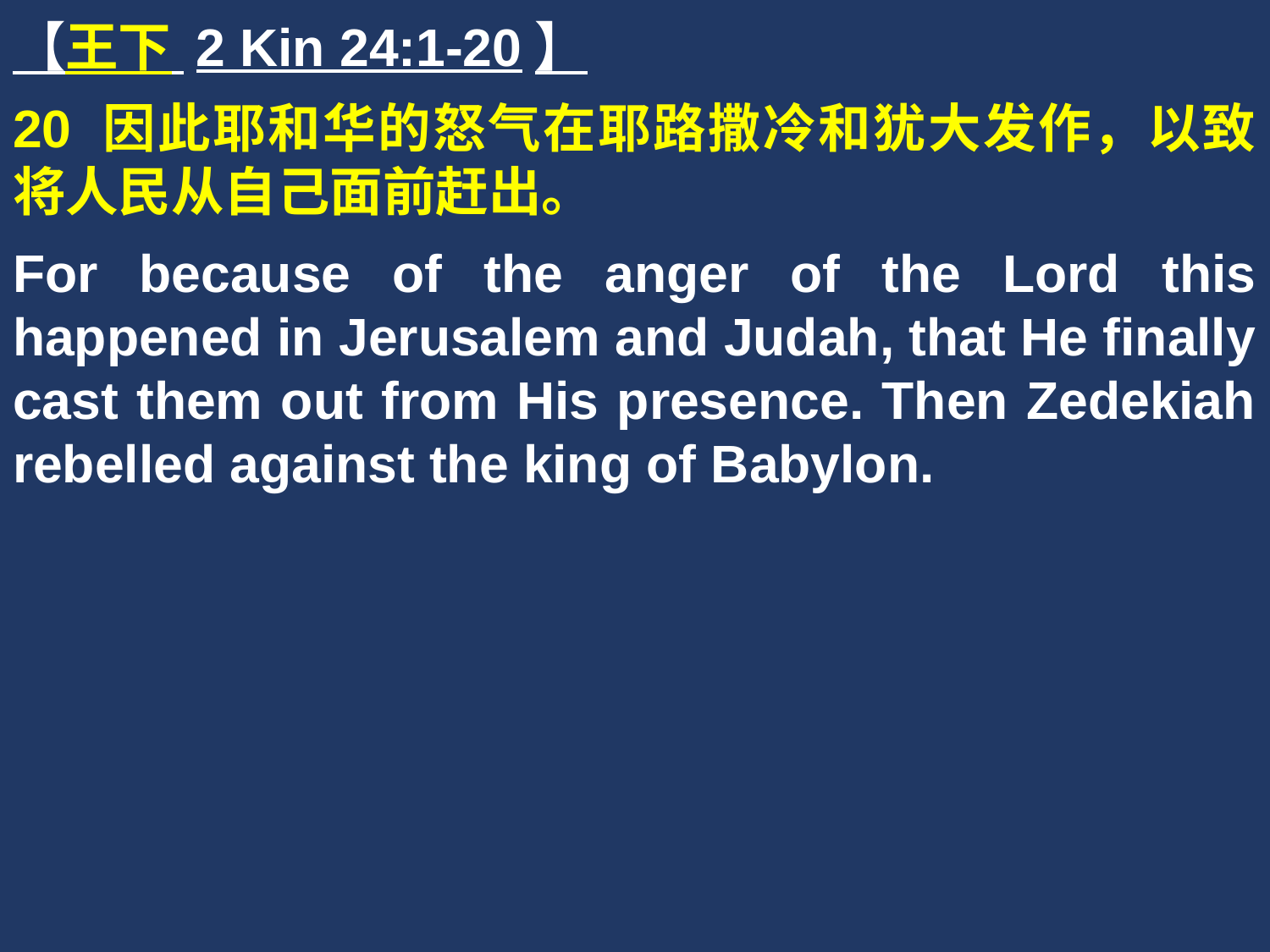

【王下 2 Kin 24:1-20】
20 因此耶和华的怒气在耶路撒冷和犹大发作，以致将人民从自己面前赶出。
For because of the anger of the Lord this happened in Jerusalem and Judah, that He finally cast them out from His presence. Then Zedekiah rebelled against the king of Babylon.